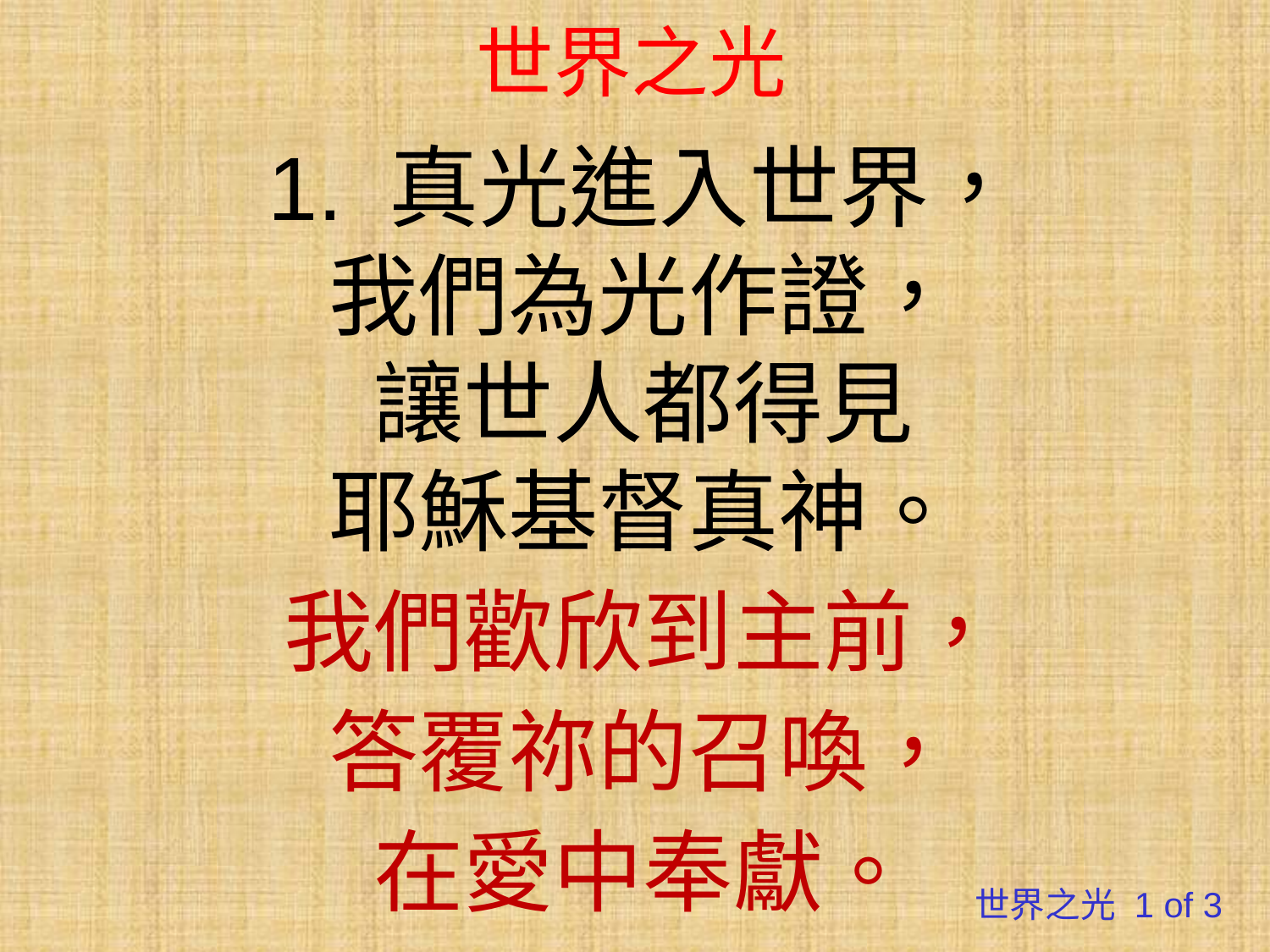

# 世界之光
1. 真光進入世界，
我們為光作證，
讓世人都得見
耶穌基督真神。
我們歡欣到主前，
答覆祢的召喚，
在愛中奉獻。

世界之光 1 of 3